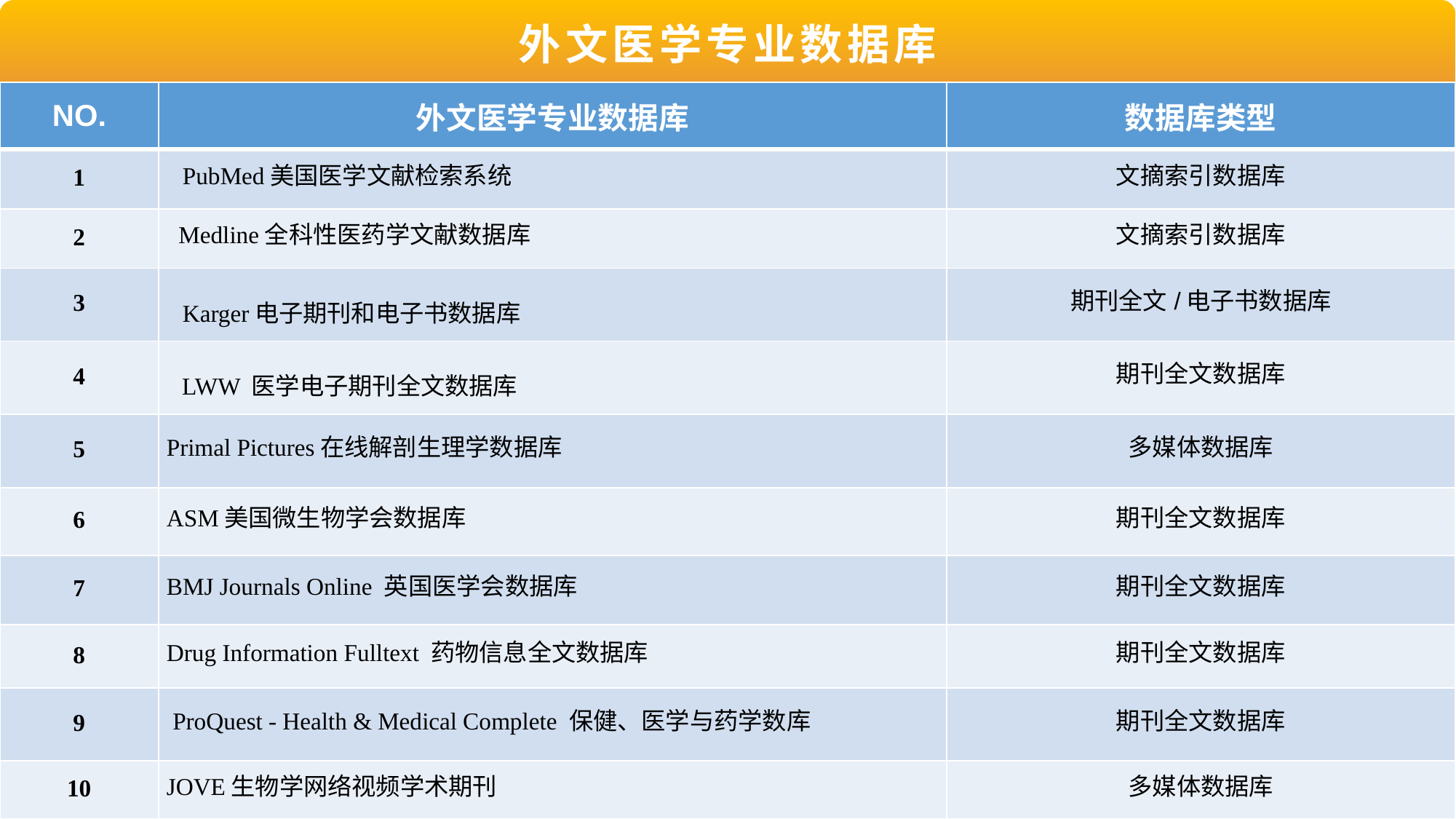

外文医学专业数据库
| NO. | 外文医学专业数据库 | 数据库类型 |
| --- | --- | --- |
| 1 | PubMed美国医学文献检索系统 | 文摘索引数据库 |
| 2 | Medline全科性医药学文献数据库 | 文摘索引数据库 |
| 3 | Karger电子期刊和电子书数据库 | 期刊全文/电子书数据库 |
| 4 | LWW 医学电子期刊全文数据库 | 期刊全文数据库 |
| 5 | Primal Pictures在线解剖生理学数据库 | 多媒体数据库 |
| 6 | ASM美国微生物学会数据库 | 期刊全文数据库 |
| 7 | BMJ Journals Online 英国医学会数据库 | 期刊全文数据库 |
| 8 | Drug Information Fulltext 药物信息全文数据库 | 期刊全文数据库 |
| 9 | ProQuest - Health & Medical Complete 保健、医学与药学数库 | 期刊全文数据库 |
| 10 | JOVE生物学网络视频学术期刊 | 多媒体数据库 |

consectetur adipisicing elit, sed do eiusmod tempor incididunt ut labore et dolore magna aliqua.
consectetur adipisicing elit, sed do eiusmod tempor incididunt ut labore et dolore magna aliqua.
consectetur adipisicing elit, sed do eiusmod tempor incididunt ut labore et dolore magna aliqua.
48%
48%